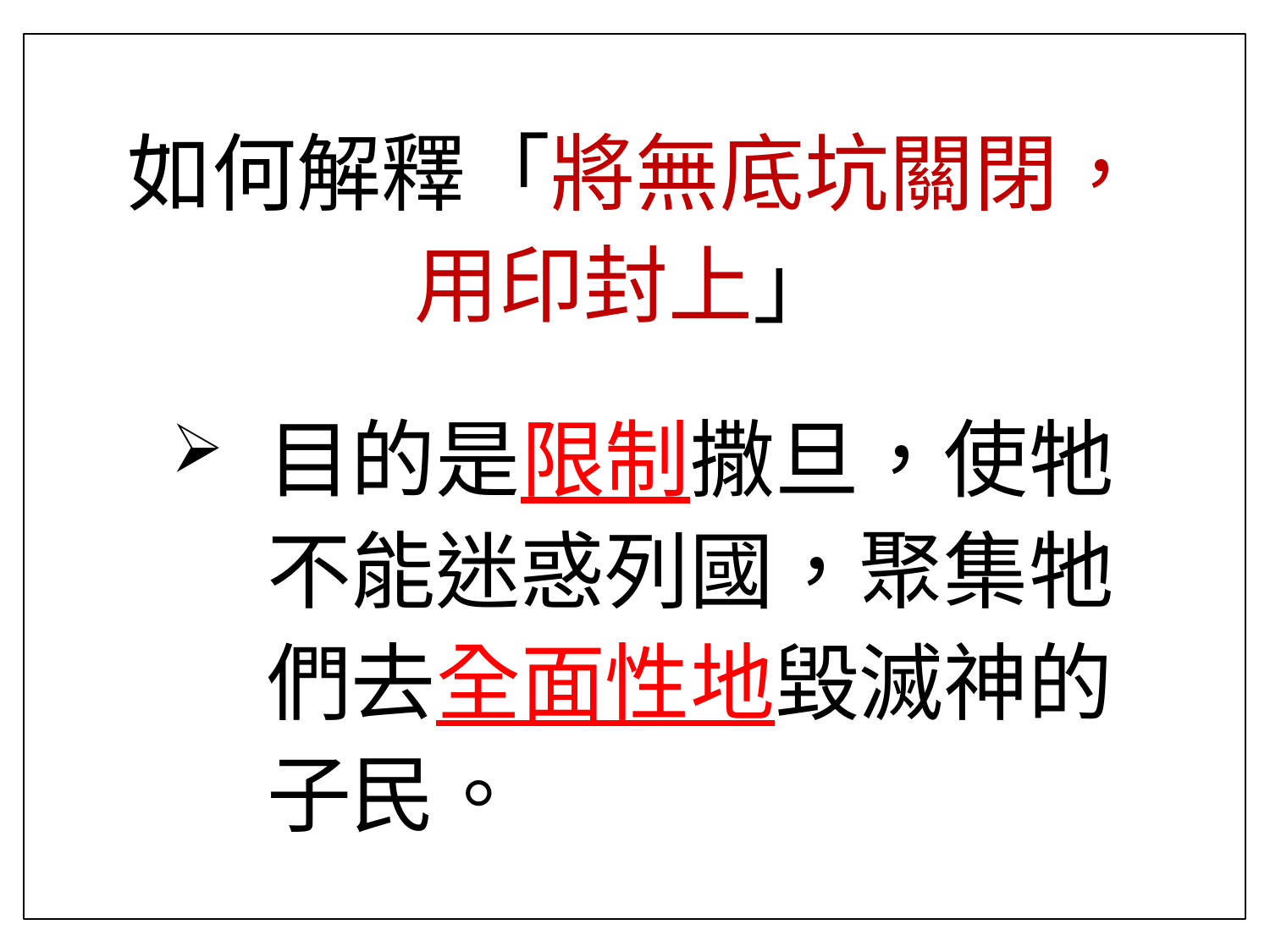

如何解釋「將無底坑關閉，用印封上」
目的是限制撒旦，使牠不能迷惑列國，聚集牠們去全面性地毀滅神的子民。